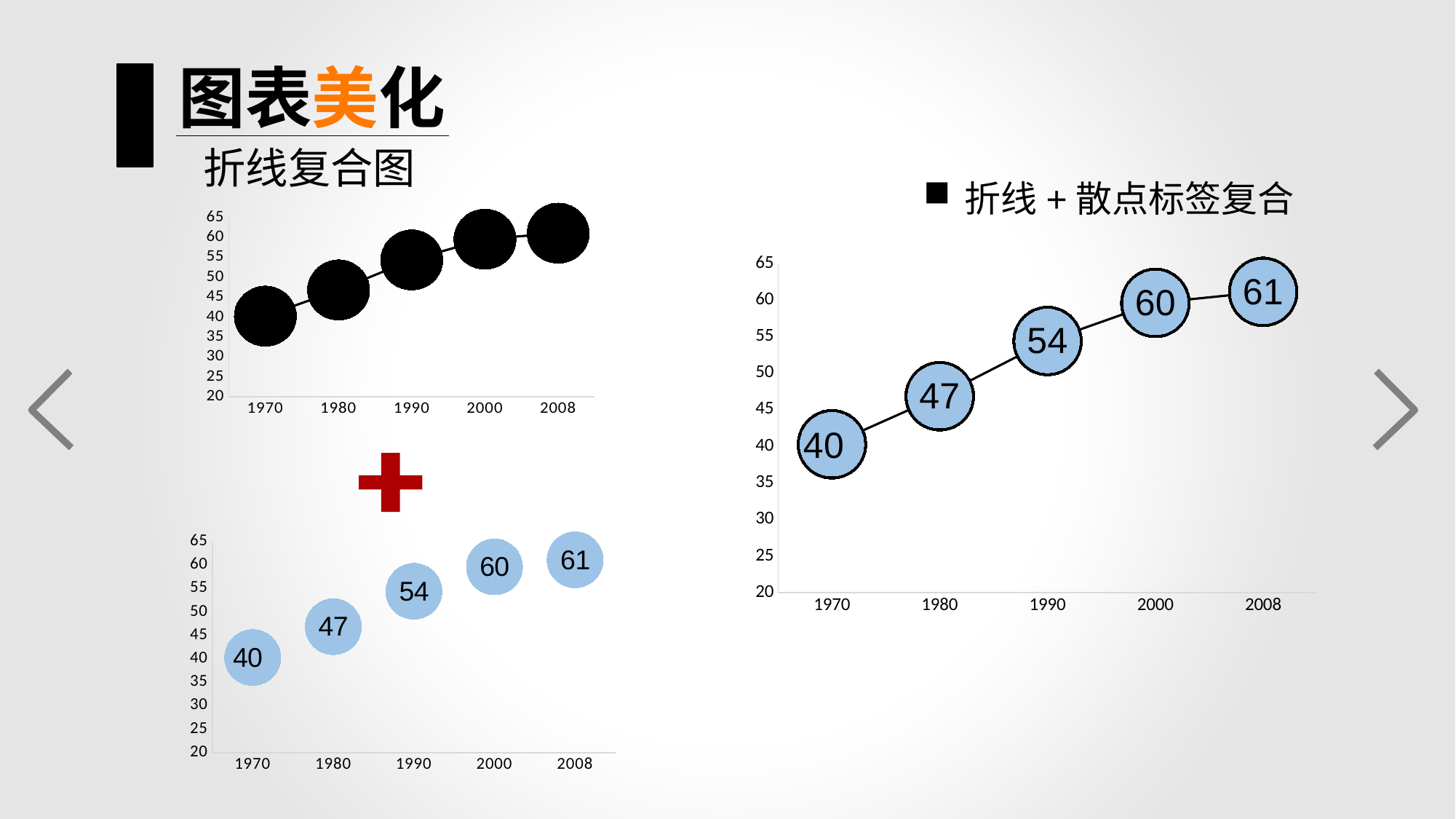

折线+散点标签复合

### Chart

| Category | 人口 |
|---|---|
| 1970 | 40.268299999999996 |
| 1980 | 46.8445 |
| 1990 | 54.3929 |
| 2000 | 59.6 |
| 2008 | 61.108000000000004 |

### Chart

| Category | 人口 |  |
|---|---|---|
| 1970 | 40.268299999999996 | 40.268299999999996 |
| 1980 | 46.8445 | 46.8445 |
| 1990 | 54.3929 | 54.3929 |
| 2000 | 59.6 | 59.6 |
| 2008 | 61.108000000000004 | 61.108000000000004 |

### Chart

| Category |  |
|---|---|
| 1970 | 40.268299999999996 |
| 1980 | 46.8445 |
| 1990 | 54.3929 |
| 2000 | 59.6 |
| 2008 | 61.108000000000004 |